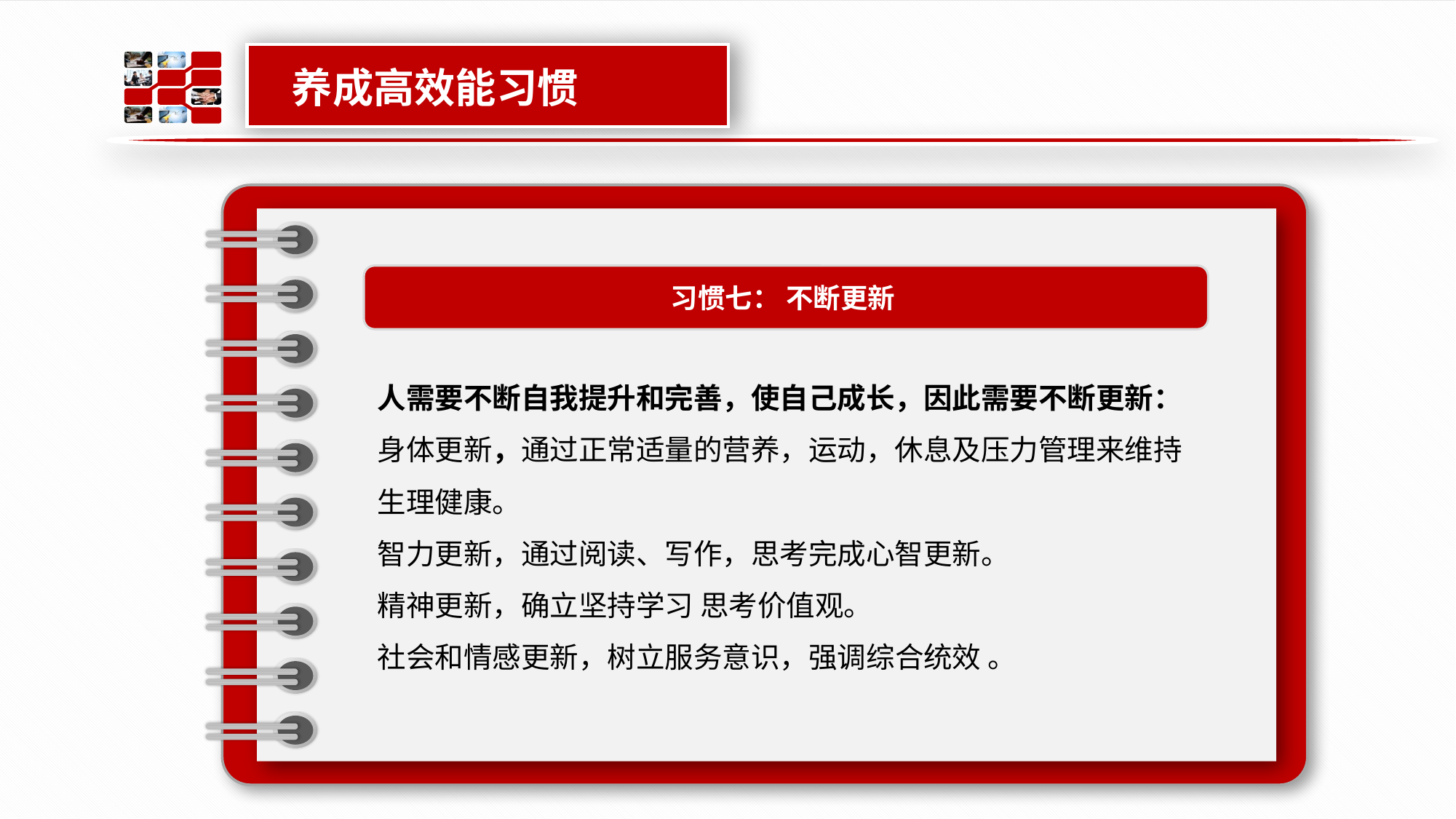

养成高效能习惯

习惯七： 不断更新
人需要不断自我提升和完善，使自己成长，因此需要不断更新：
身体更新，通过正常适量的营养，运动，休息及压力管理来维持生理健康。
智力更新，通过阅读、写作，思考完成心智更新。
精神更新，确立坚持学习 思考价值观。
社会和情感更新，树立服务意识，强调综合统效 。